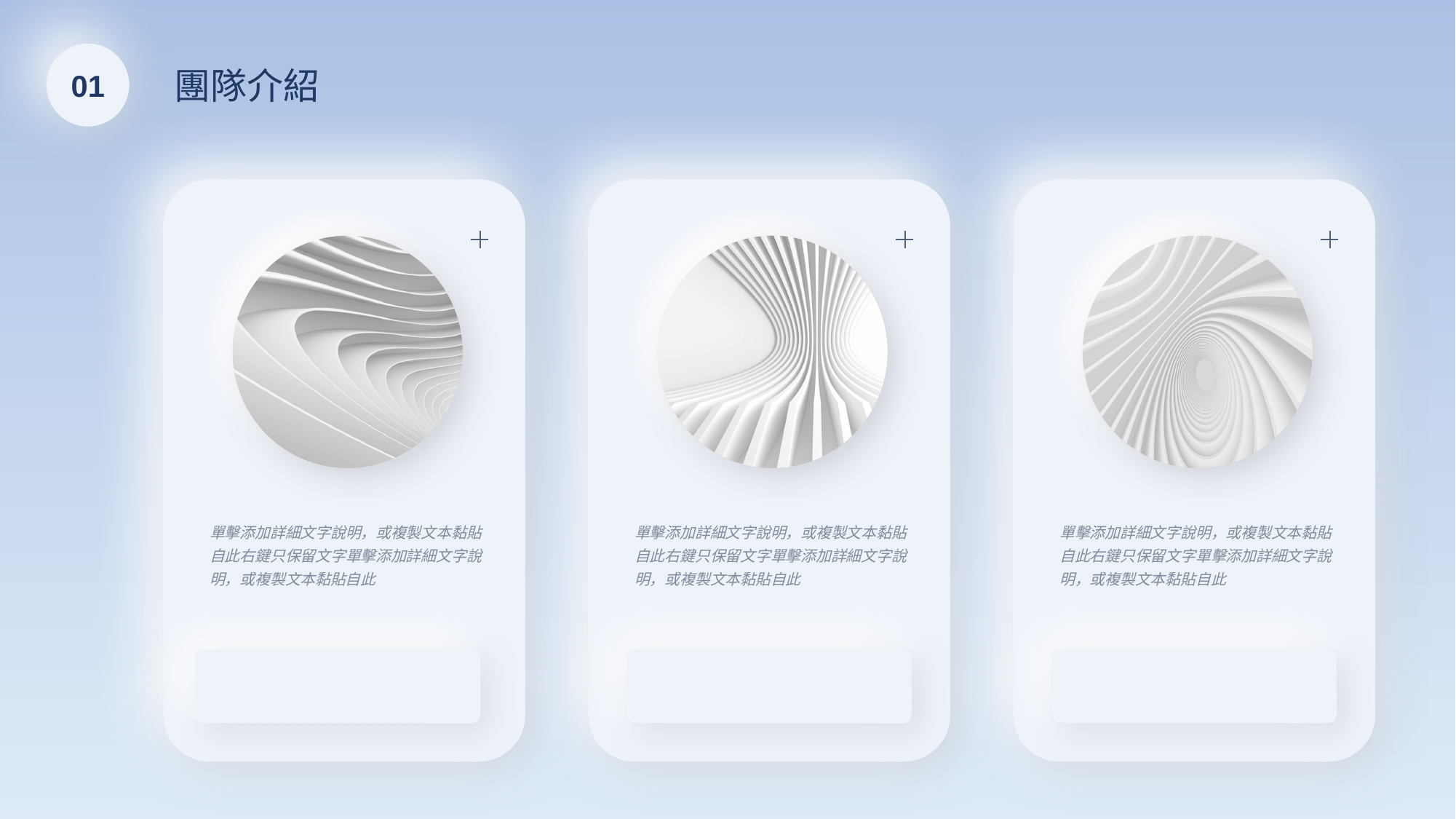

01
團隊介紹

單擊添加詳細文字說明，或複製文本黏貼自此右鍵只保留文字單擊添加詳細文字說明，或複製文本黏貼自此
單擊添加詳細文字說明，或複製文本黏貼自此右鍵只保留文字單擊添加詳細文字說明，或複製文本黏貼自此
單擊添加詳細文字說明，或複製文本黏貼自此右鍵只保留文字單擊添加詳細文字說明，或複製文本黏貼自此